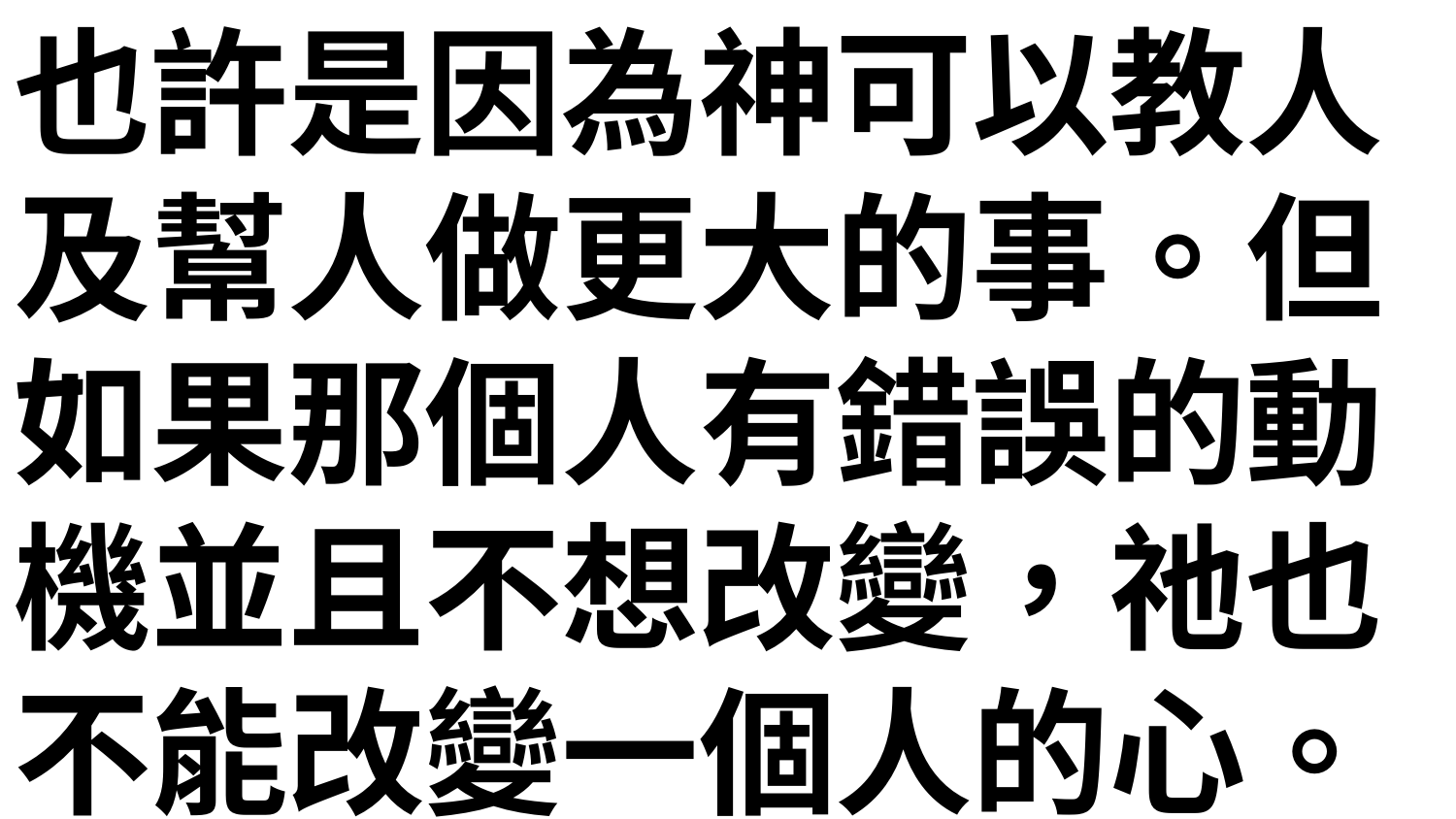

也許是因為神可以教人及幫人做更大的事。但如果那個人有錯誤的動機並且不想改變，祂也不能改變一個人的心。